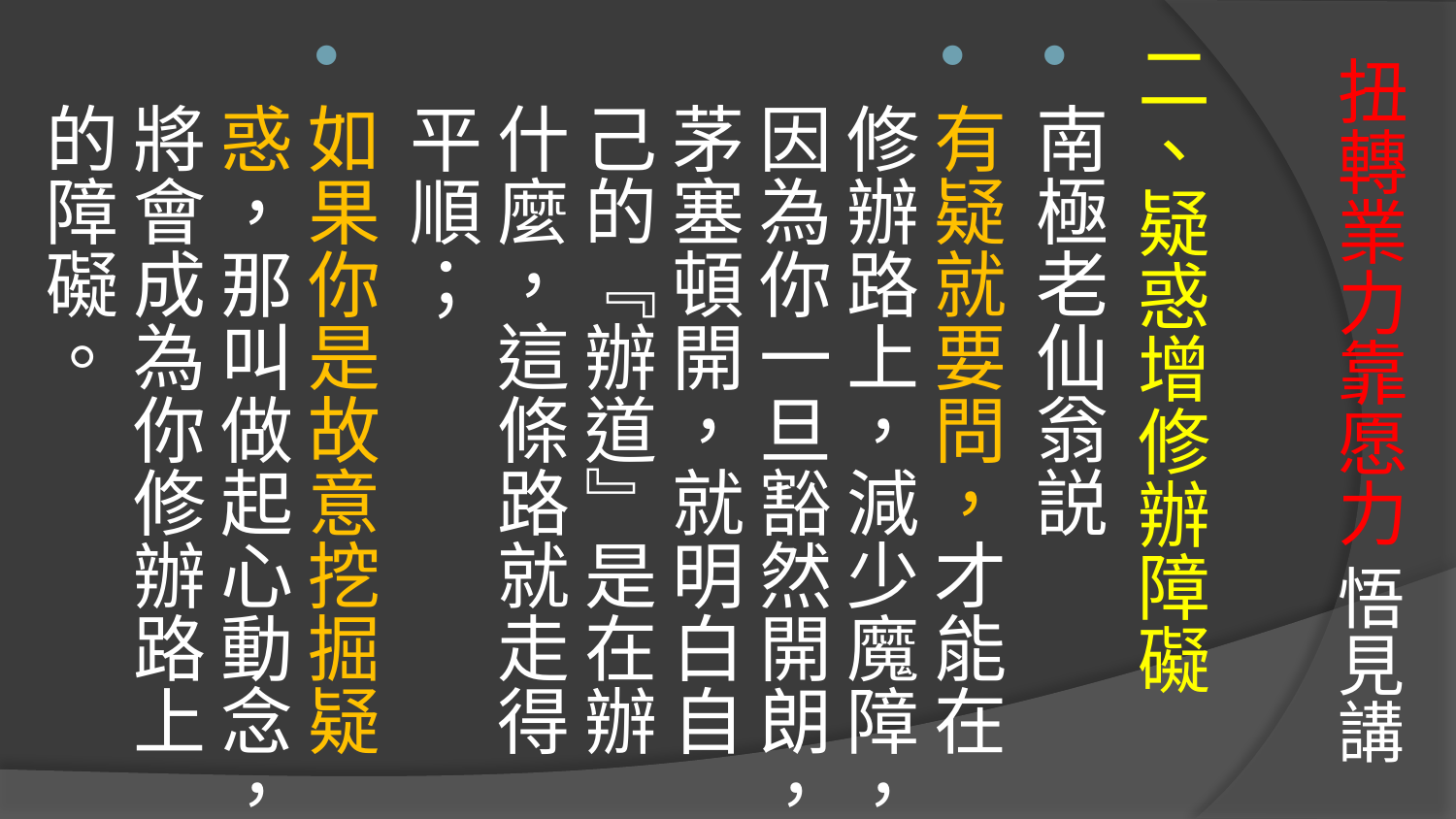

二、疑惑增修辦障礙
南極老仙翁説
有疑就要問，才能在修辦路上，減少魔障，因為你一旦豁然開朗，茅塞頓開，就明白自己的『辦道』是在辦什麼，這條路就走得平順；
如果你是故意挖掘疑惑，那叫做起心動念，將會成為你修辦路上的障礙。
# 扭轉業力靠愿力 悟見講